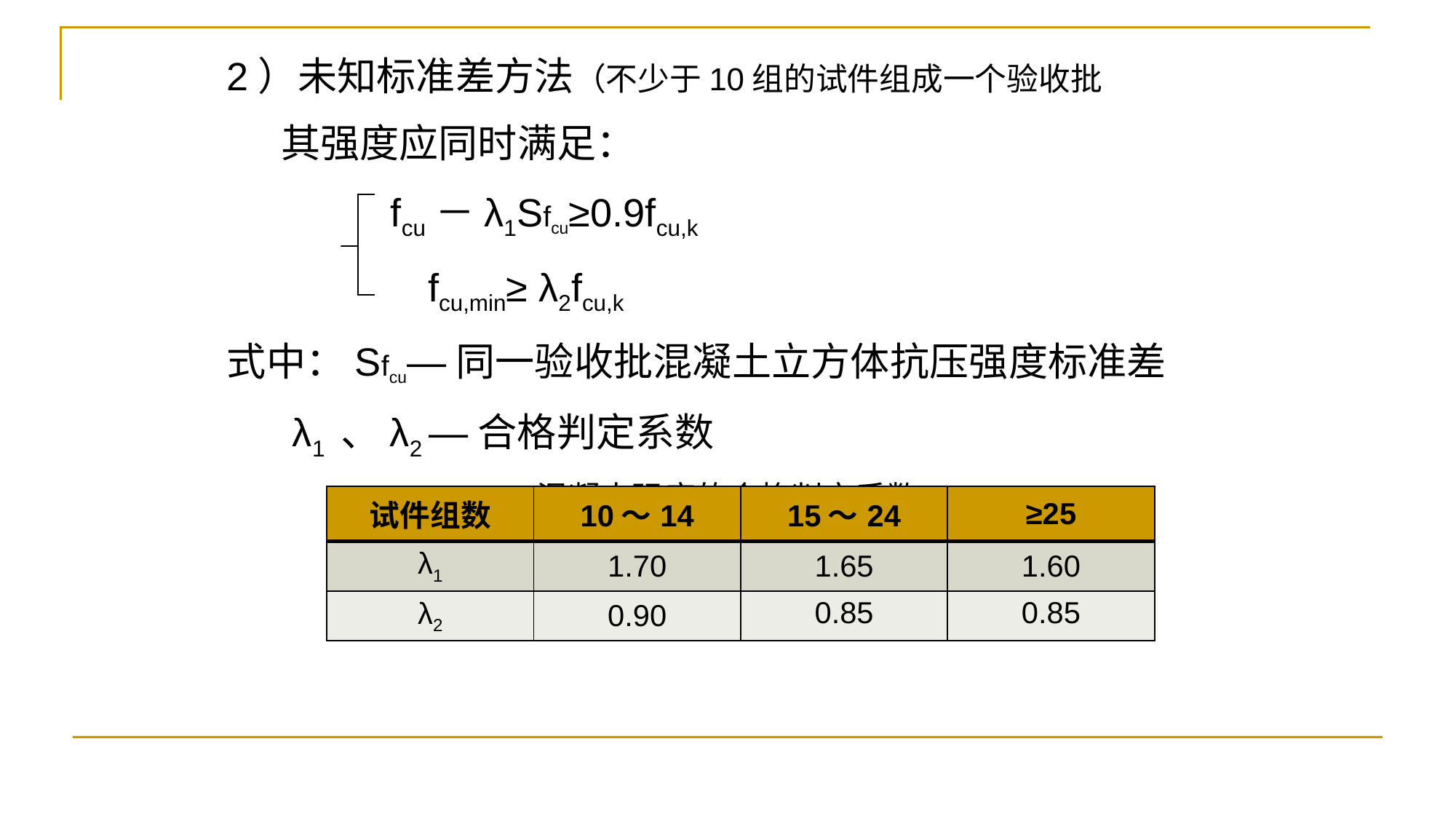

2）未知标准差方法（不少于10组的试件组成一个验收批
     其强度应同时满足：
               fcu－λ1Sfcu≥0.9fcu,k
                       fcu,min≥ λ2fcu,k
式中：Sfcu—同一验收批混凝土立方体抗压强度标准差
      λ1 、λ2 —合格判定系数
混凝土强度的合格判定系数

| 试件组数 | 10～14 | 15～24 | ≥25 |
| --- | --- | --- | --- |
| λ1 | 1.70 | 1.65 | 1.60 |
| λ2 | 0.90 | 0.85 | 0.85 |